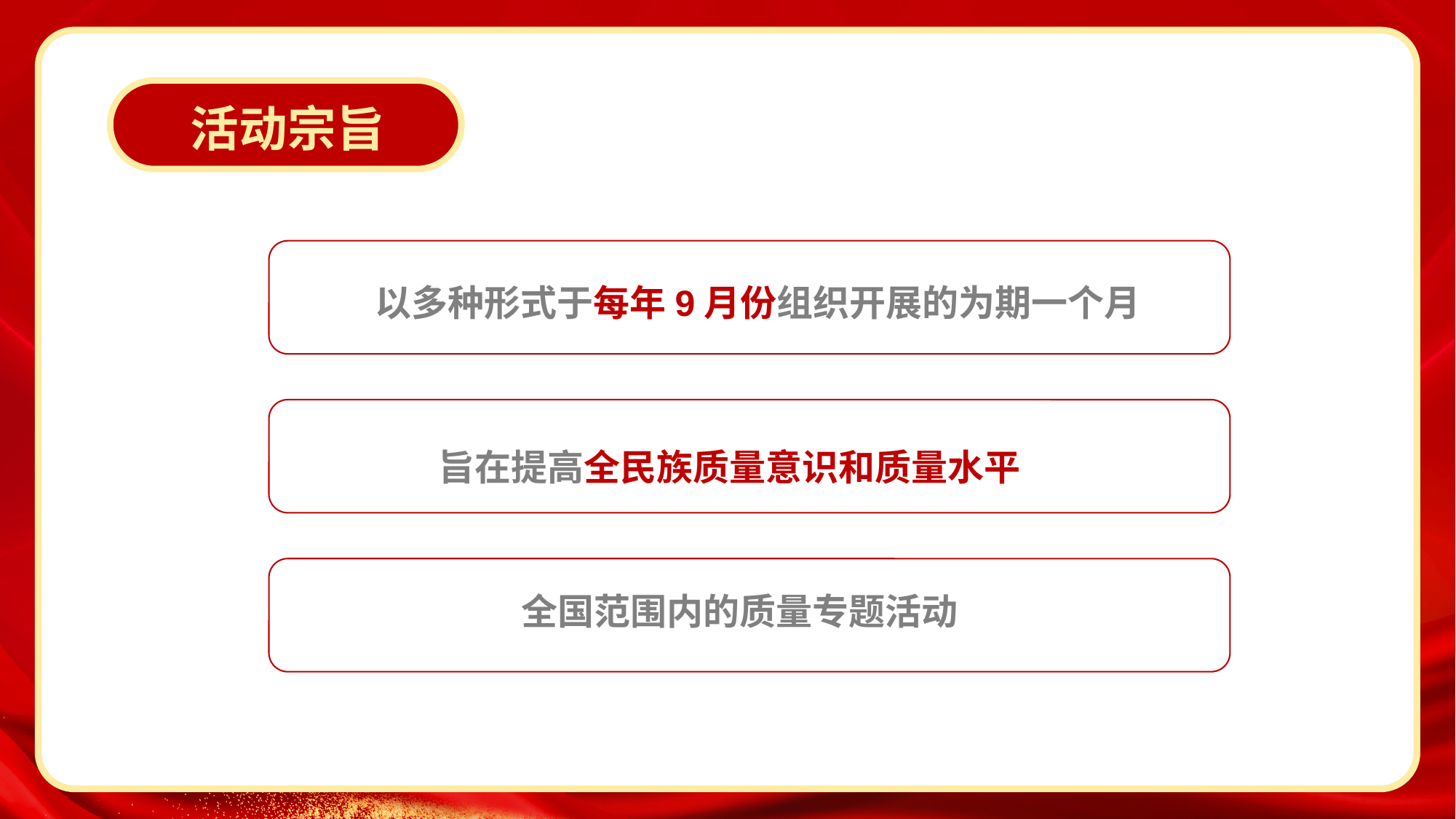

活动宗旨

以多种形式于每年9月份组织开展的为期一个月

旨在提高全民族质量意识和质量水平

全国范围内的质量专题活动